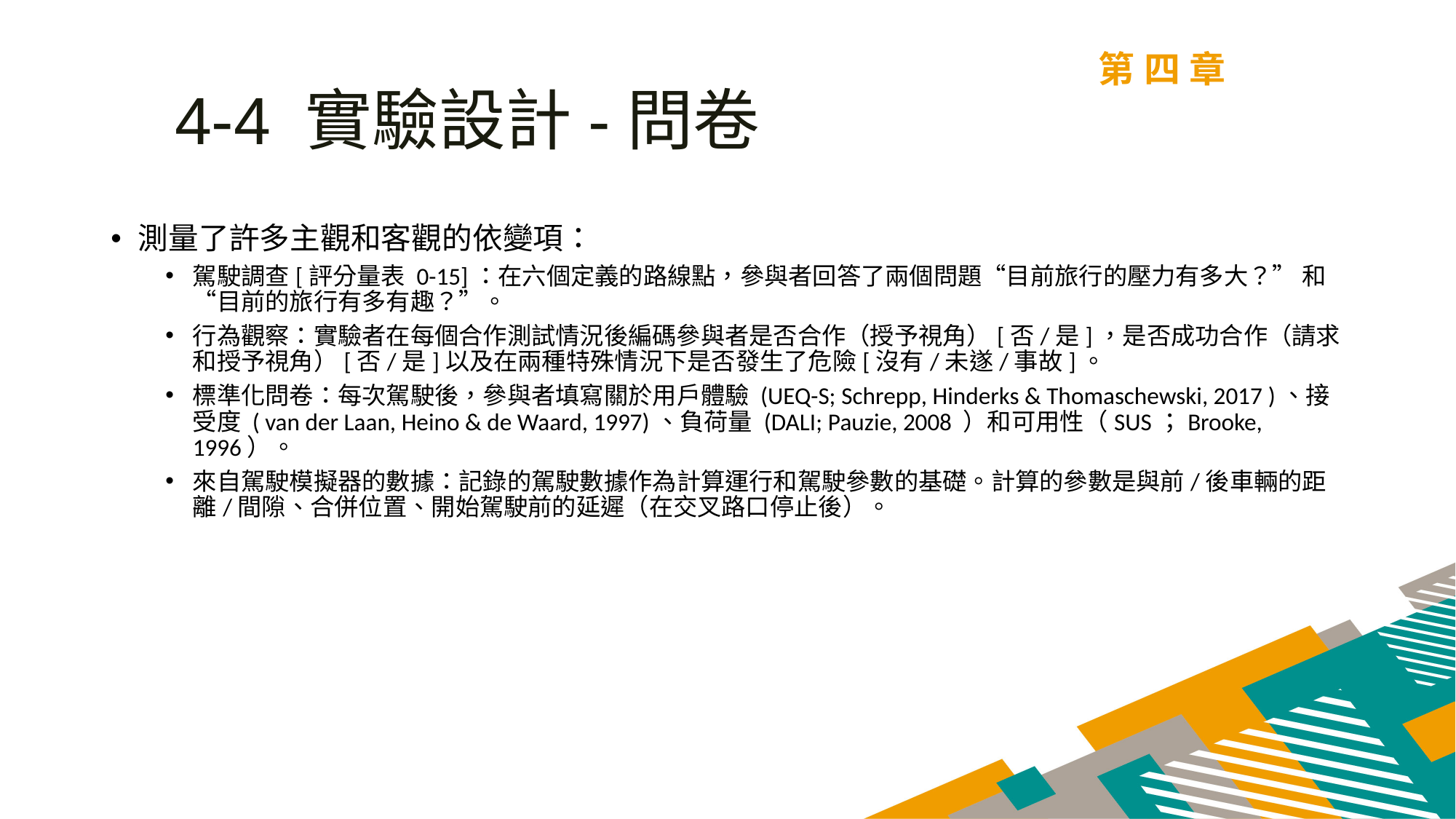

第四章
4-4 實驗設計-問卷
測量了許多主觀和客觀的依變項：
駕駛調查[評分量表 0-15]：在六個定義的路線點，參與者回答了兩個問題“目前旅行的壓力有多大？” 和“目前的旅行有多有趣？”。
行為觀察：實驗者在每個合作測試情況後編碼參與者是否合作（授予視角）[否/是]，是否成功合作（請求和授予視角）[否/是]以及在兩種特殊情況下是否發生了危險[沒有/未遂/事故]。
標準化問卷：每次駕駛後，參與者填寫關於用戶體驗 (UEQ-S; Schrepp, Hinderks & Thomaschewski, 2017 )、接受度 ( van der Laan, Heino & de Waard, 1997)、負荷量 (DALI; Pauzie, 2008 ）和可用性（SUS；Brooke, 1996）。
來自駕駛模擬器的數據：記錄的駕駛數據作為計算運行和駕駛參數的基礎。計算的參數是與前/後車輛的距離/間隙、合併位置、開始駕駛前的延遲（在交叉路口停止後）。